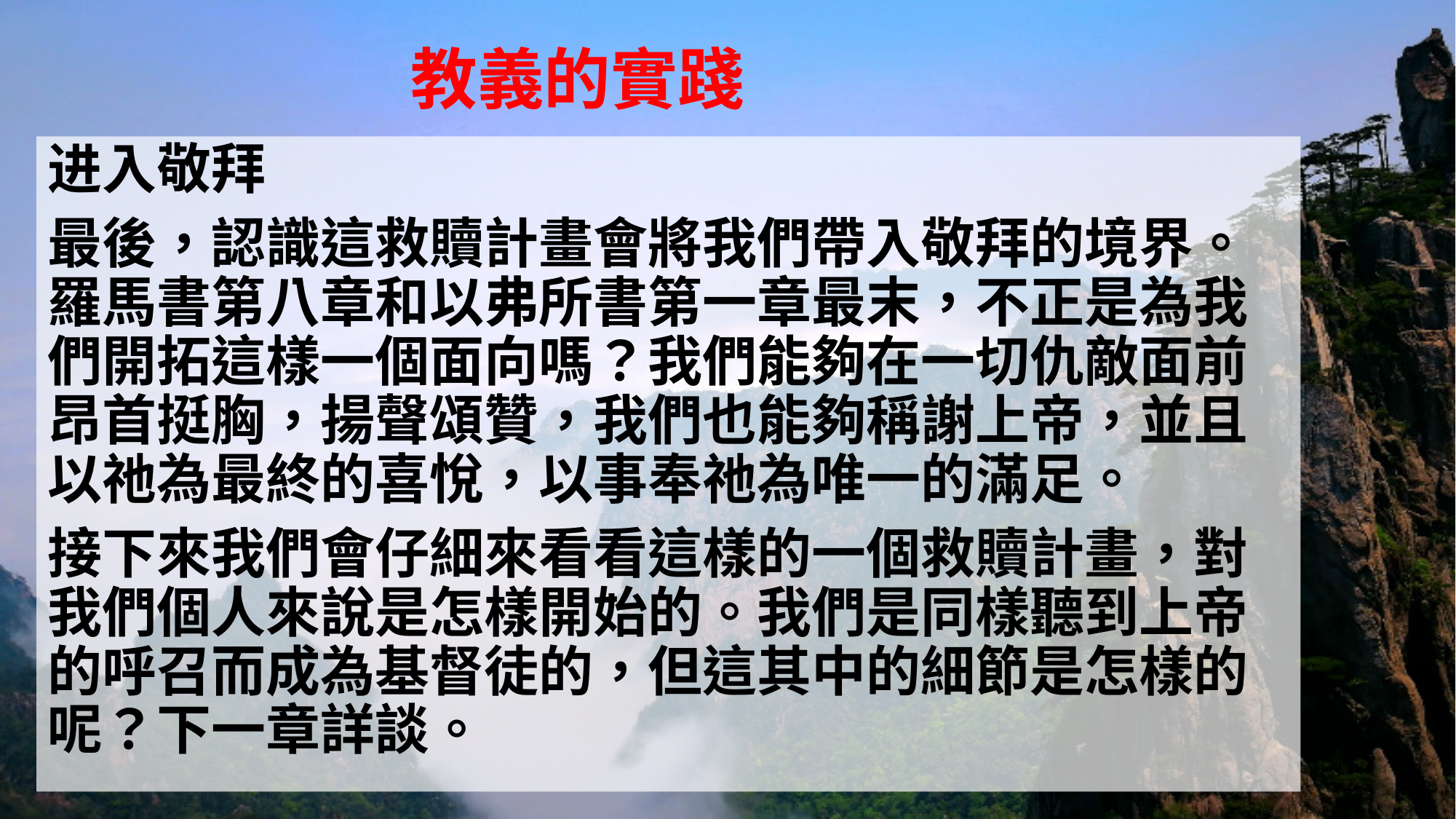

# 教義的實踐
进入敬拜
最後，認識這救贖計畫會將我們帶入敬拜的境界。羅馬書第八章和以弗所書第一章最末，不正是為我們開拓這樣一個面向嗎？我們能夠在一切仇敵面前昂首挺胸，揚聲頌贊，我們也能夠稱謝上帝，並且以祂為最終的喜悅，以事奉祂為唯一的滿足。
接下來我們會仔細來看看這樣的一個救贖計畫，對我們個人來說是怎樣開始的。我們是同樣聽到上帝的呼召而成為基督徒的，但這其中的細節是怎樣的呢？下一章詳談。